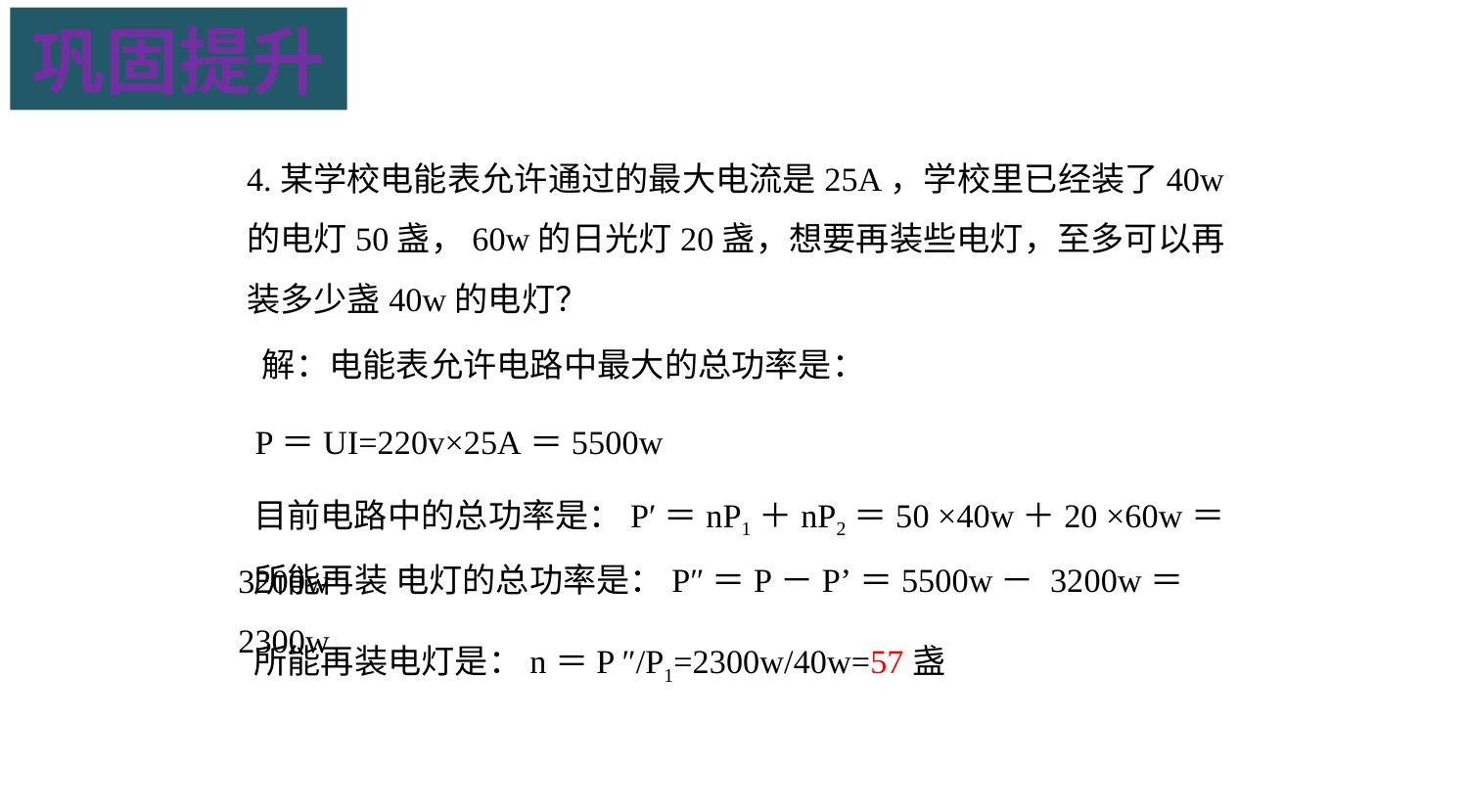

巩固提升
4.某学校电能表允许通过的最大电流是25A，学校里已经装了40w的电灯50盏，60w的日光灯20盏，想要再装些电灯，至多可以再装多少盏40w的电灯？
 解：电能表允许电路中最大的总功率是：
 P＝UI=220v×25A＝5500w
 目前电路中的总功率是：P′＝nP1＋nP2＝50 ×40w＋20 ×60w＝3200w
 所能再装 电灯的总功率是：P″＝P－P’＝5500w－ 3200w＝2300w
 所能再装电灯是：n＝P ″/P1=2300w/40w=57盏